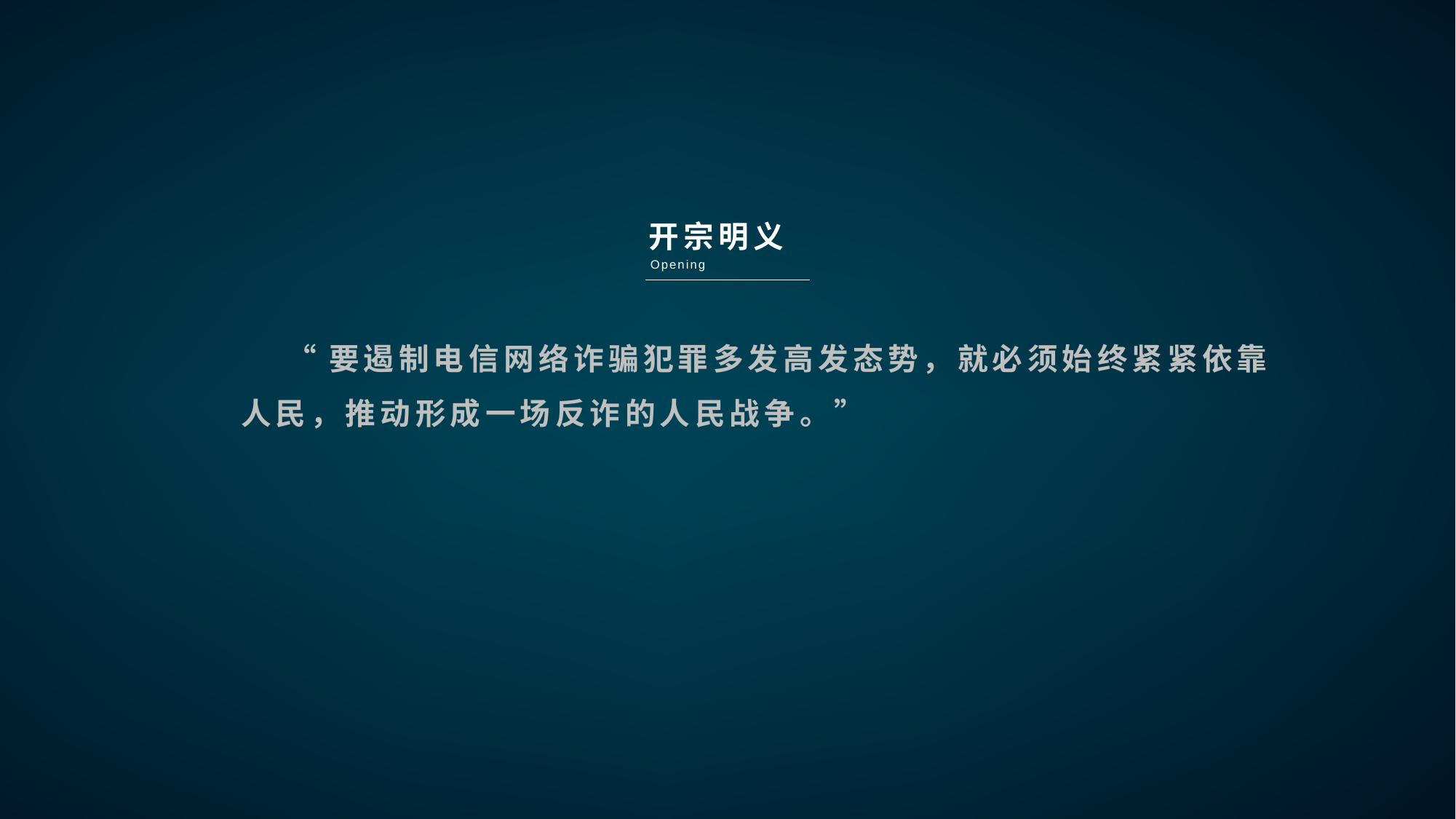

开宗明义
    “要遏制电信网络诈骗犯罪多发高发态势，就必须始终紧紧依靠人民，推动形成一场反诈的人民战争。”
Opening